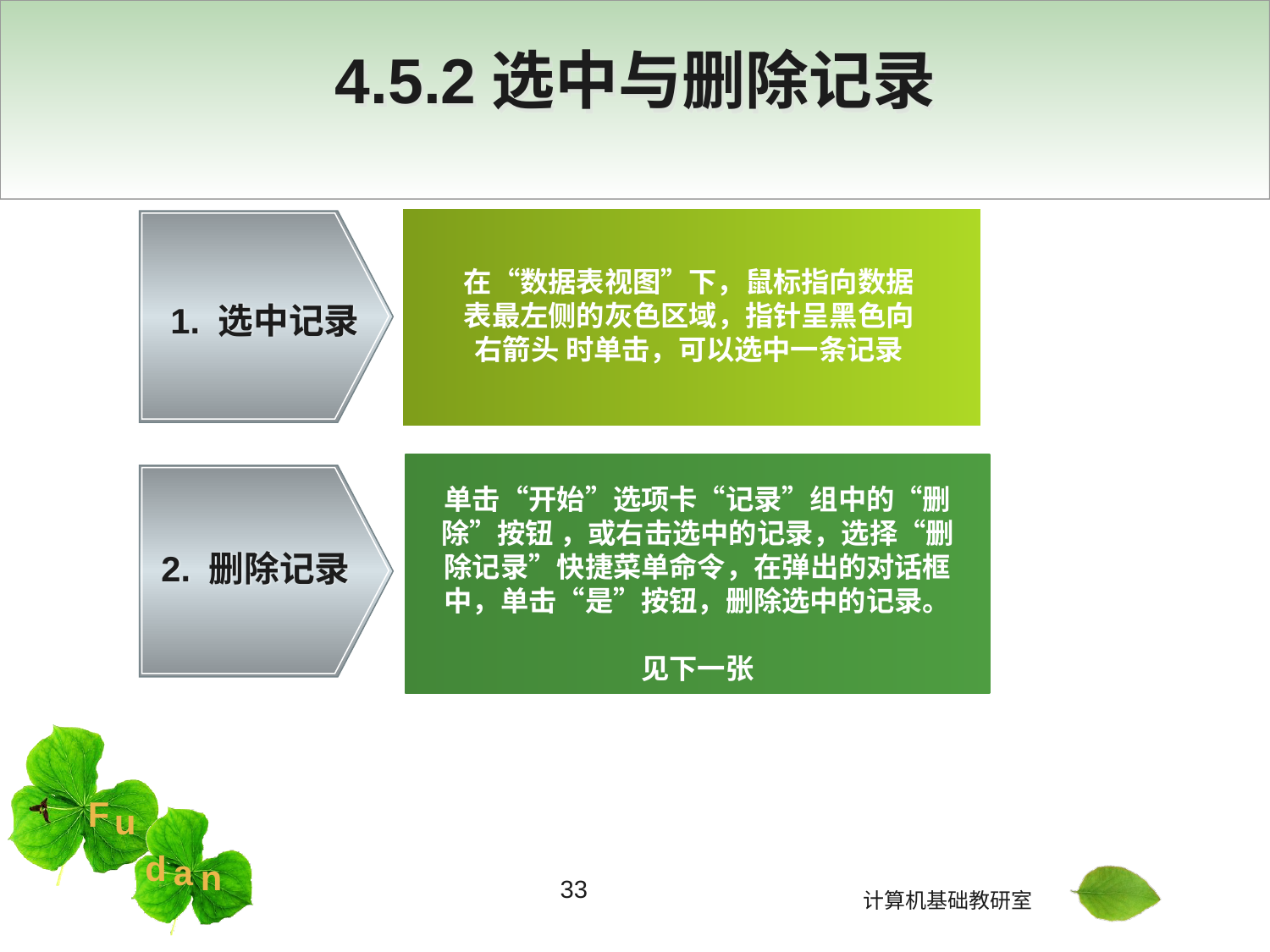

# 4.5.2选中与删除记录

在“数据表视图”下，鼠标指向数据表最左侧的灰色区域，指针呈黑色向右箭头 时单击，可以选中一条记录
1. 选中记录

单击“开始”选项卡“记录”组中的“删除”按钮 ，或右击选中的记录，选择“删除记录”快捷菜单命令，在弹出的对话框中，单击“是”按钮，删除选中的记录。
见下一张
2. 删除记录
33